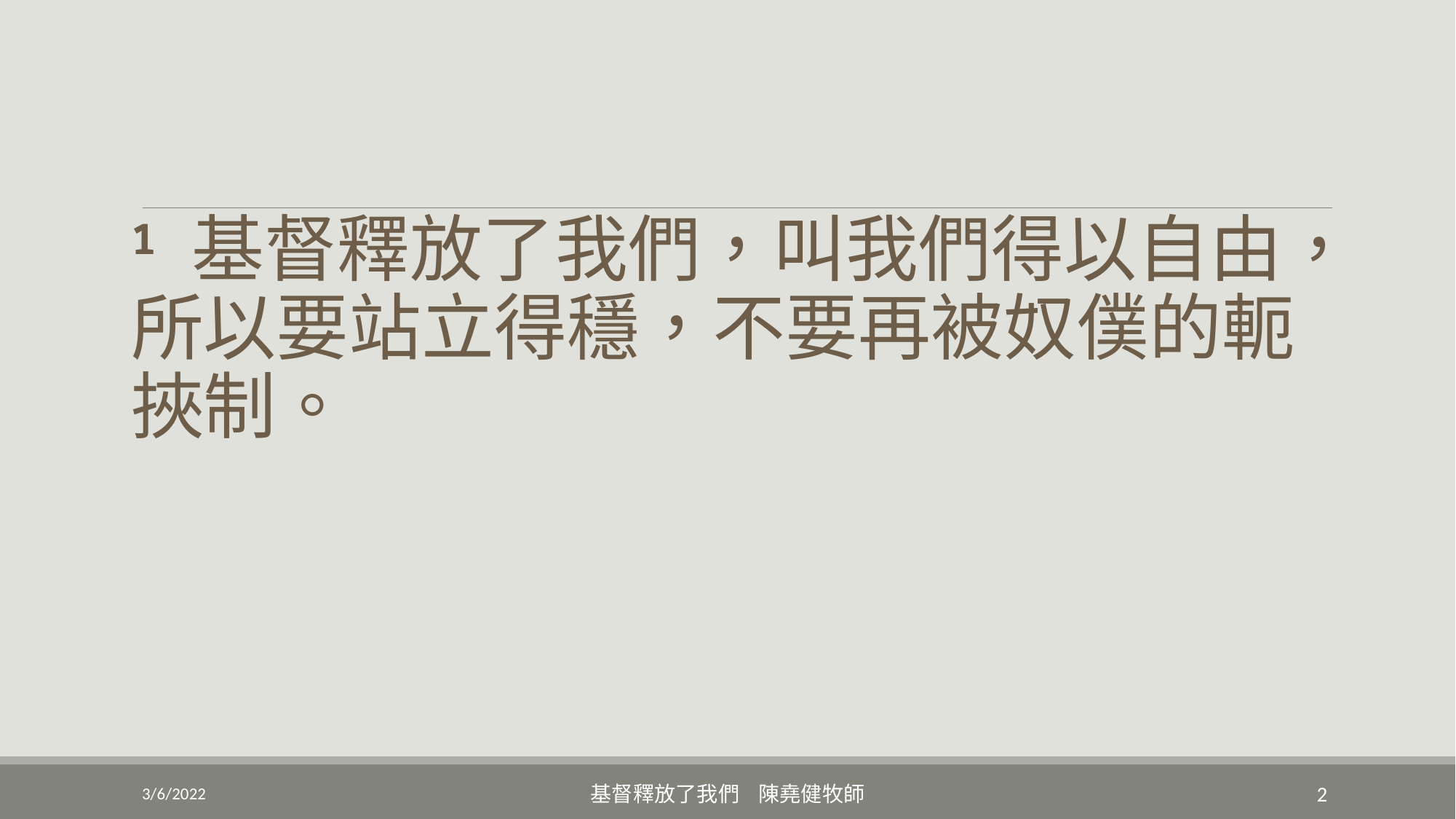

#
1 基督釋放了我們，叫我們得以自由，所以要站立得穩，不要再被奴僕的軛挾制。
3/6/2022
基督釋放了我們    陳堯健牧師
2